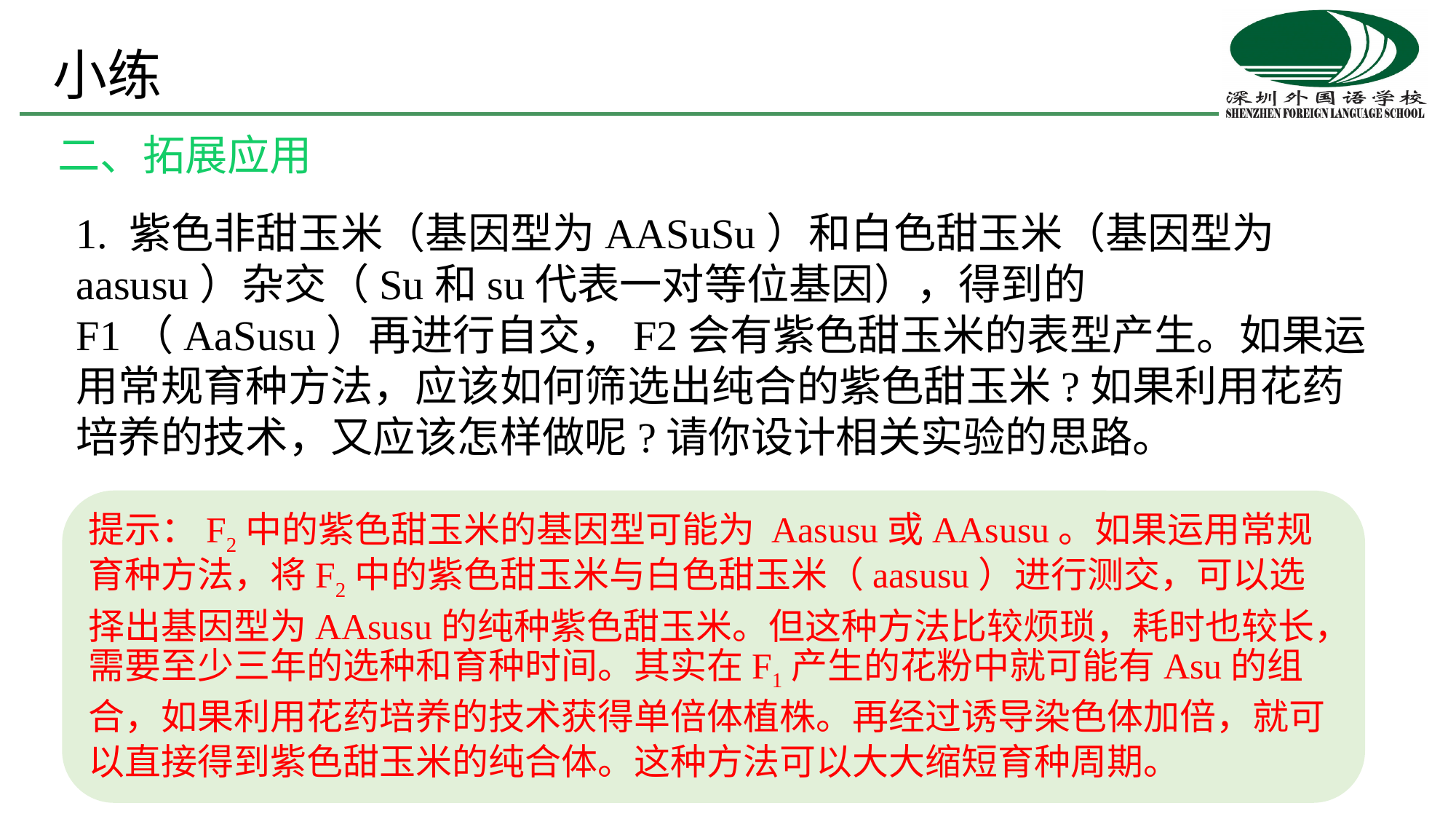

小练
二、拓展应用
1. 紫色非甜玉米（基因型为AASuSu）和白色甜玉米（基因型为aasusu）杂交（Su和su代表一对等位基因），得到的F1（AaSusu）再进行自交，F2会有紫色甜玉米的表型产生。如果运用常规育种方法，应该如何筛选出纯合的紫色甜玉米?如果利用花药培养的技术，又应该怎样做呢?请你设计相关实验的思路。
提示：F2中的紫色甜玉米的基因型可能为 Aasusu或AAsusu。如果运用常规育种方法，将F2中的紫色甜玉米与白色甜玉米（aasusu）进行测交，可以选择出基因型为AAsusu的纯种紫色甜玉米。但这种方法比较烦琐，耗时也较长，需要至少三年的选种和育种时间。其实在F1产生的花粉中就可能有Asu的组合，如果利用花药培养的技术获得单倍体植株。再经过诱导染色体加倍，就可以直接得到紫色甜玉米的纯合体。这种方法可以大大缩短育种周期。